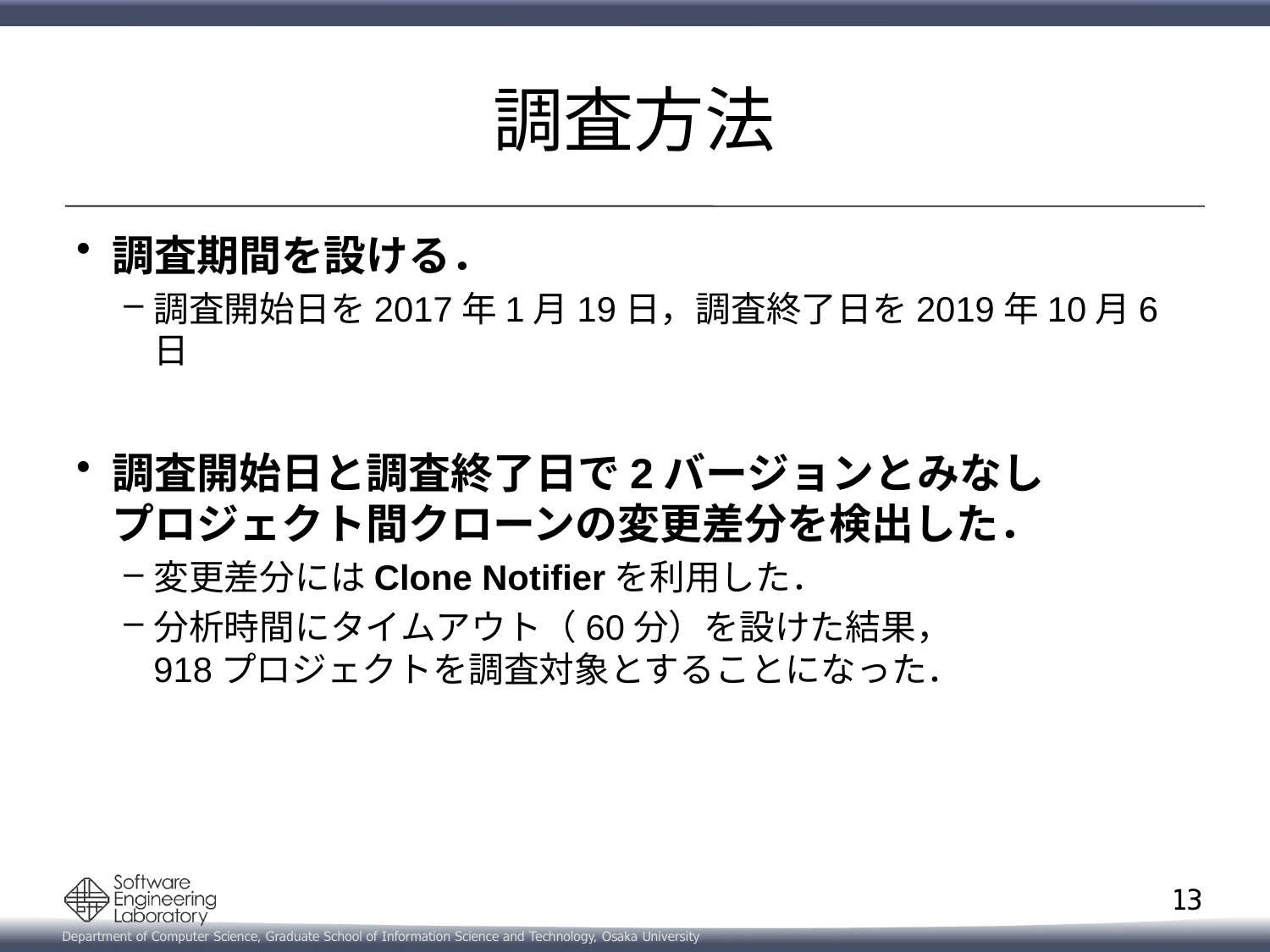

# 調査方法
調査期間を設ける．
調査開始日を2017年1月19日，調査終了日を2019年10月6日

調査開始日と調査終了日で2バージョンとみなし
プロジェクト間クローンの変更差分を検出した．
変更差分にはClone Notifierを利用した．
分析時間にタイムアウト（60分）を設けた結果，
918プロジェクトを調査対象とすることになった．
13